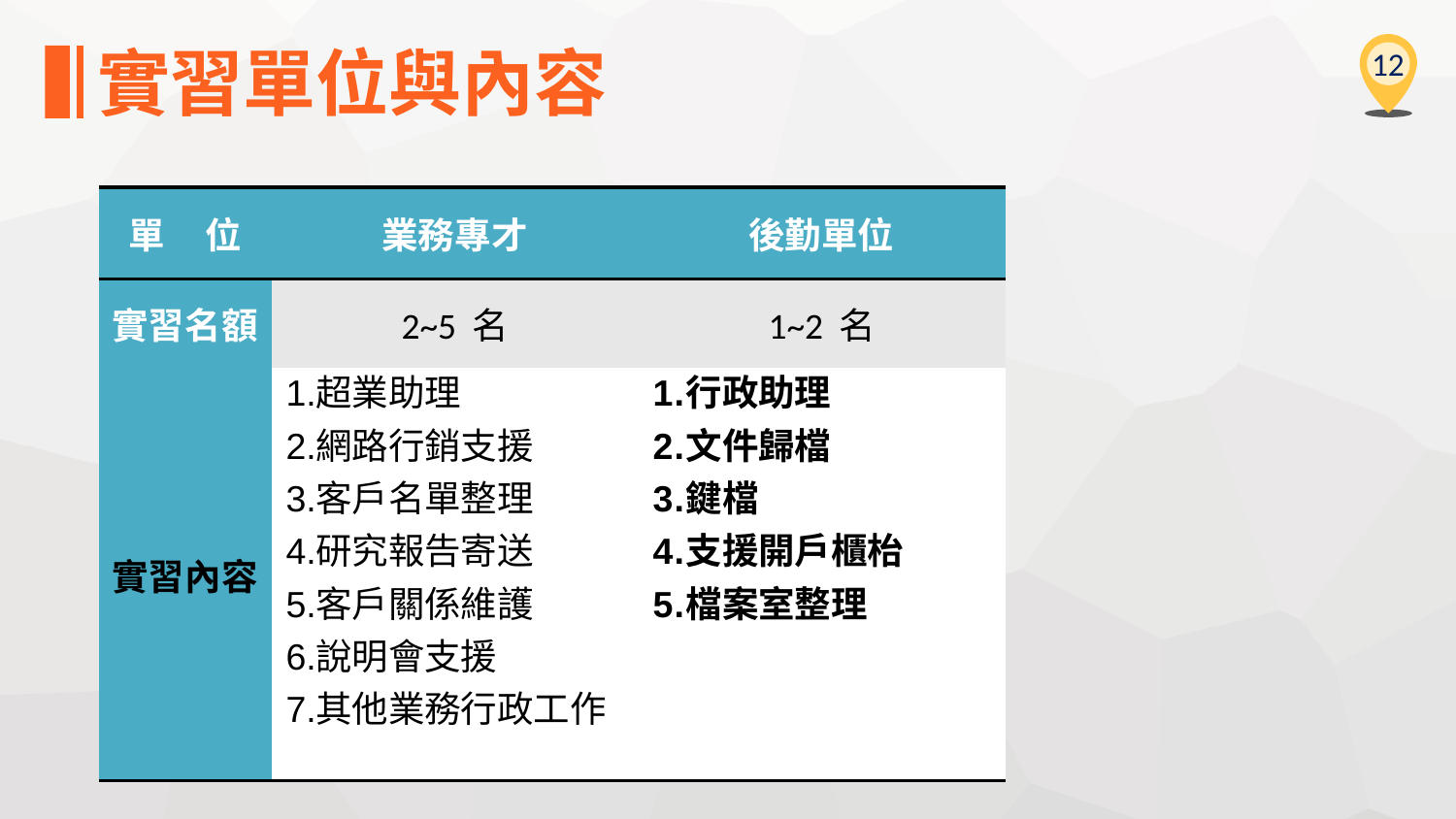

實習單位與內容
12

| 單 位 | 業務專才 | 後勤單位 |
| --- | --- | --- |
| 實習名額 | 2~5 名 | 1~2 名 |
| 實習內容 | 超業助理 網路行銷支援 客戶名單整理 研究報告寄送 客戶關係維護 說明會支援 其他業務行政工作 | 行政助理 文件歸檔 鍵檔 支援開戶櫃枱 檔案室整理 |